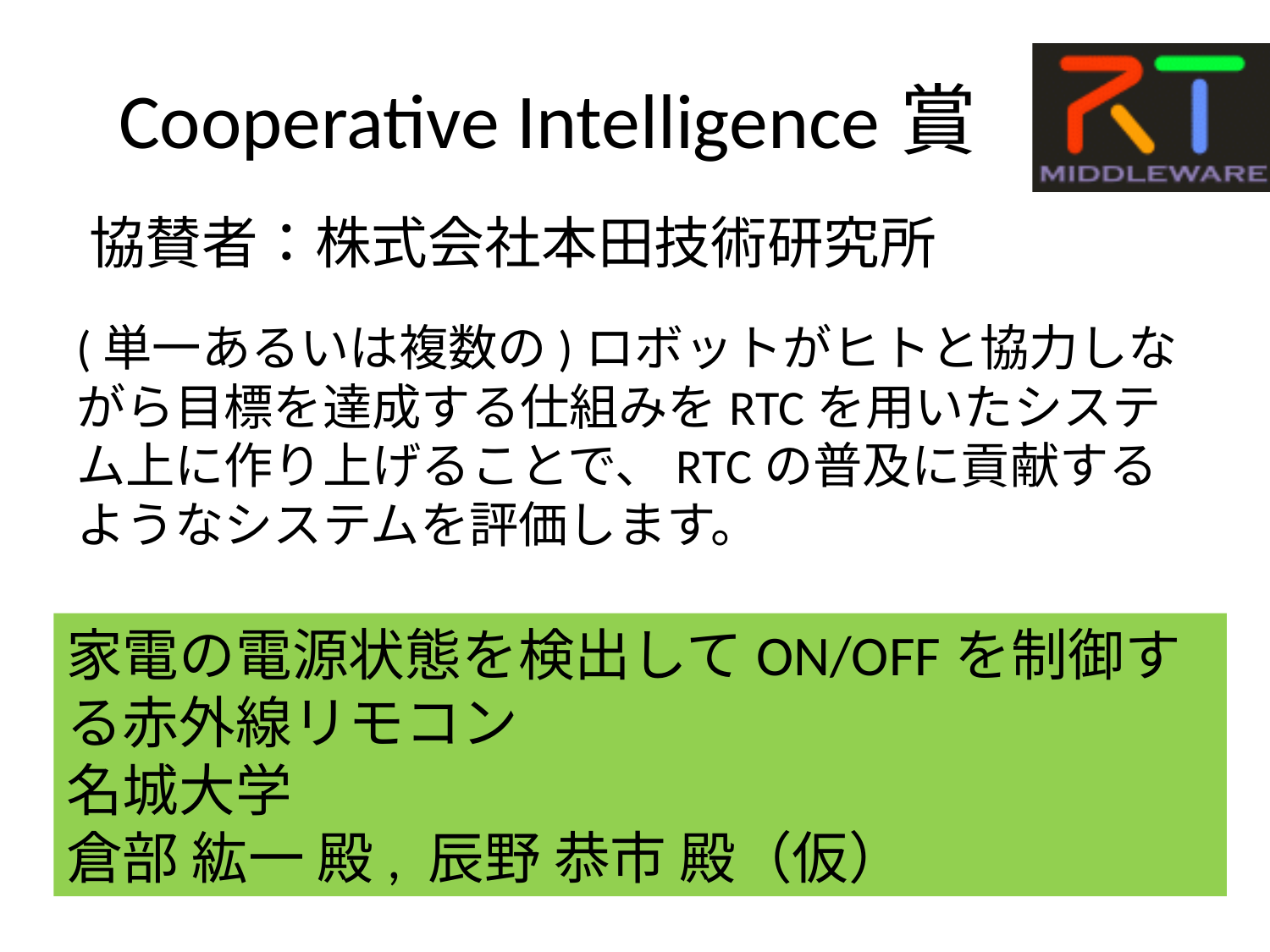

# Cooperative Intelligence賞
協賛者：株式会社本田技術研究所
(単一あるいは複数の)ロボットがヒトと協力しながら目標を達成する仕組みをRTCを用いたシステム上に作り上げることで、RTCの普及に貢献するようなシステムを評価します。
家電の電源状態を検出してON/OFFを制御する赤外線リモコン
名城大学
倉部 紘一 殿, 辰野 恭市 殿（仮）